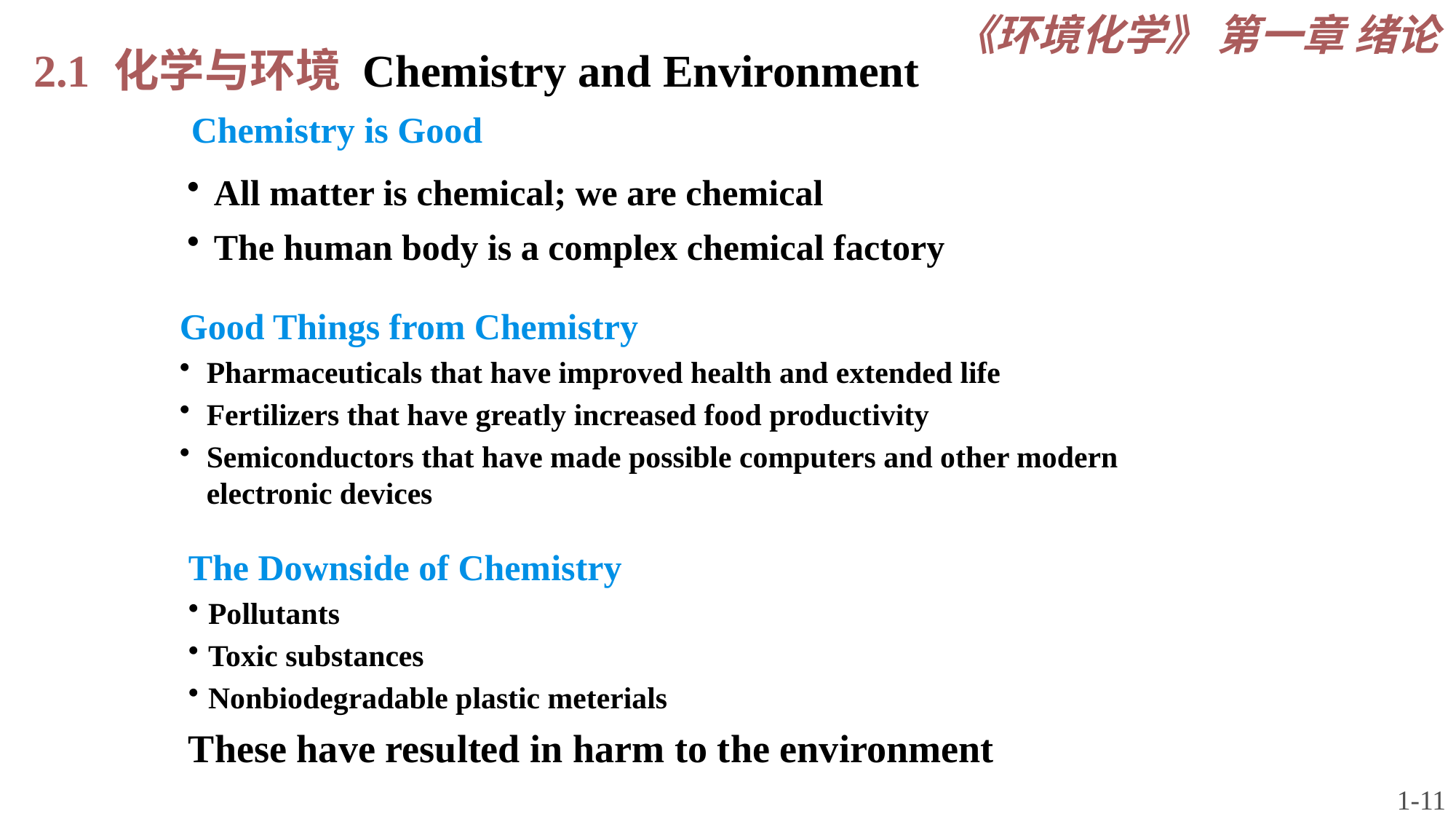

《环境化学》 第一章 绪论
2.1 化学与环境 Chemistry and Environment

 Chemistry is Good

All matter is chemical; we are chemical
The human body is a complex chemical factory
Good Things from Chemistry
Pharmaceuticals that have improved health and extended life
Fertilizers that have greatly increased food productivity
Semiconductors that have made possible computers and other modern electronic devices
The Downside of Chemistry
Pollutants
Toxic substances
Nonbiodegradable plastic meterials
These have resulted in harm to the environment
1-11